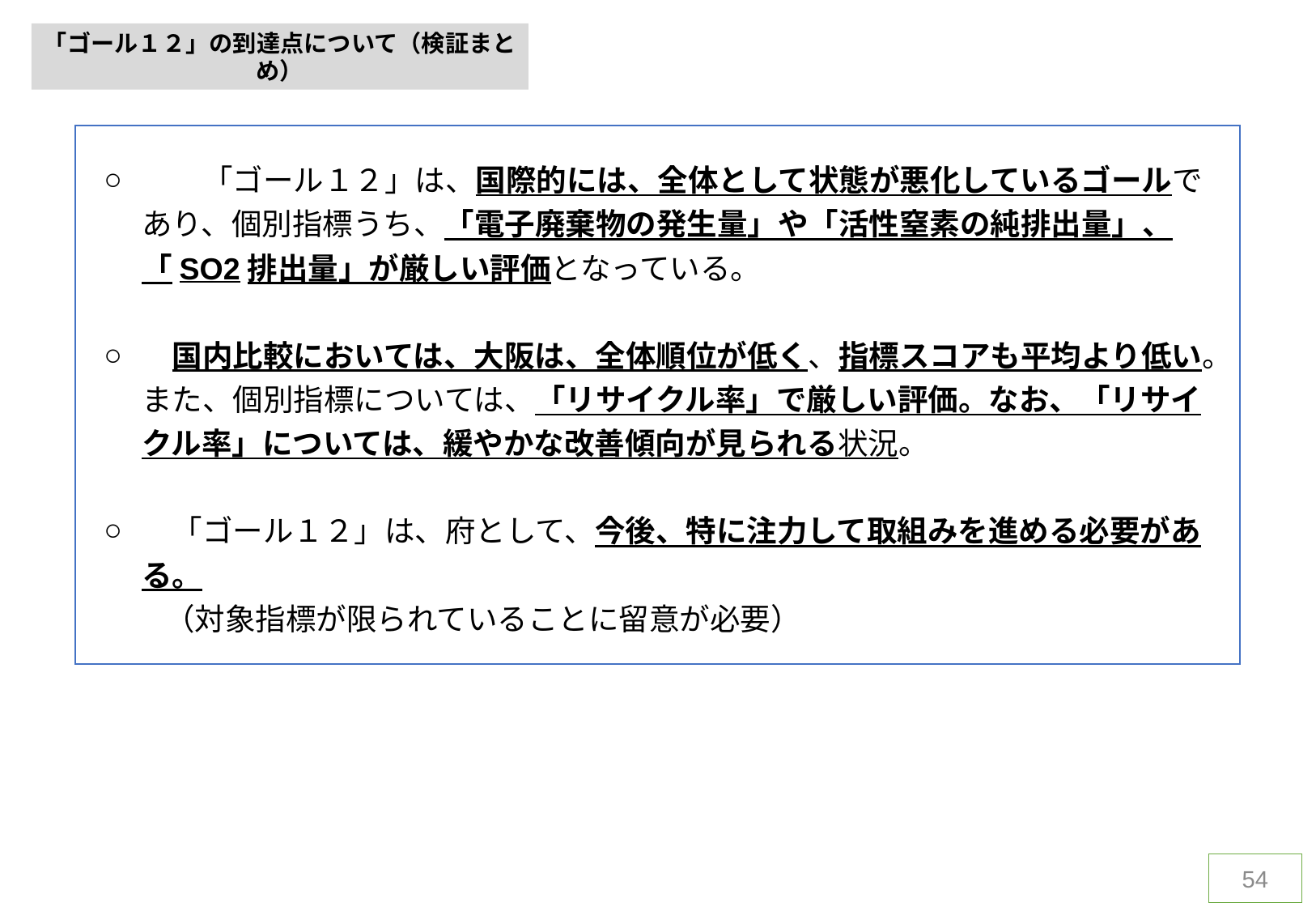

「ゴール１２」の到達点について（検証まとめ）
　　「ゴール１２」は、国際的には、全体として状態が悪化しているゴールであり、個別指標うち、「電子廃棄物の発生量」や「活性窒素の純排出量」、「SO2排出量」が厳しい評価となっている。

　国内比較においては、大阪は、全体順位が低く、指標スコアも平均より低い。また、個別指標については、「リサイクル率」で厳しい評価。なお、「リサイクル率」については、緩やかな改善傾向が見られる状況。

　「ゴール１２」は、府として、今後、特に注力して取組みを進める必要がある。
　　（対象指標が限られていることに留意が必要）

54